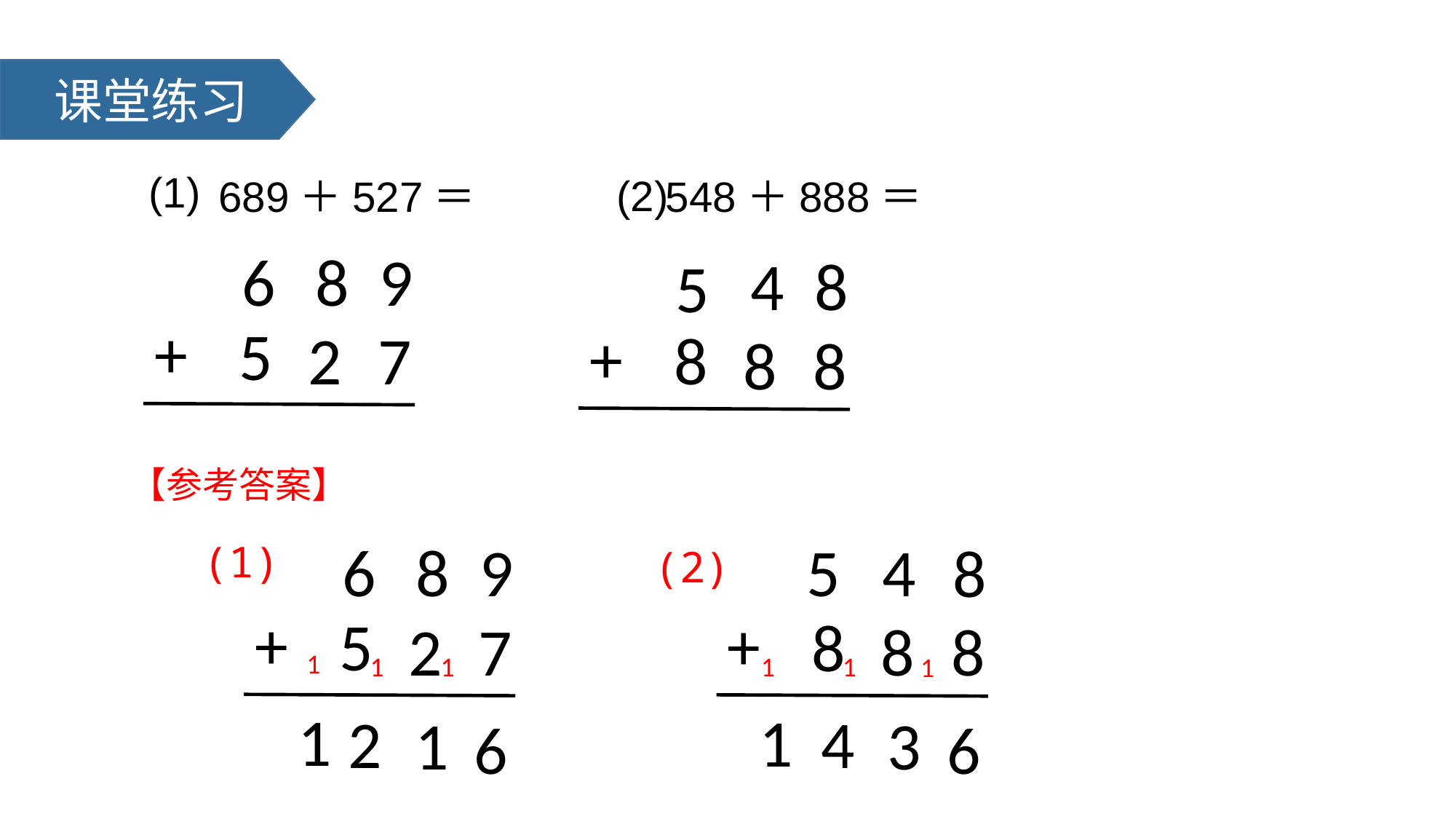

课堂练习
(1)
(2)
689＋527＝                   548＋888＝
6
8
9
+
5
2
7
4
8
5
+
8
8
8
【参考答案】
4
5
8
+
8
8
8
1
1
1
1
4
3
6
6
8
9
+
5
2
7
1
1
1
1
2
1
6
(1)
(2)